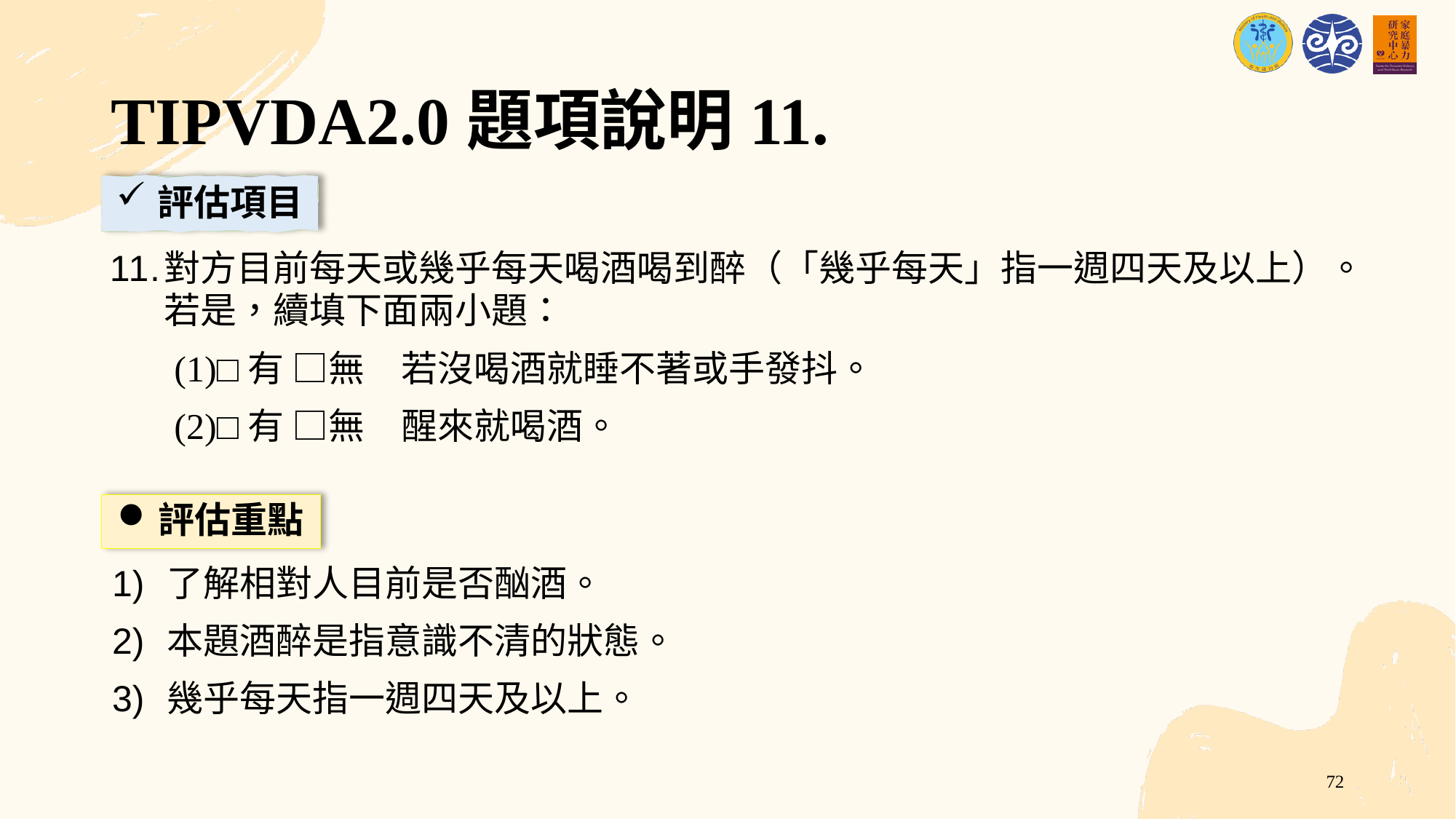

# TIPVDA2.0題項說明11.
評估項目
對方目前每天或幾乎每天喝酒喝到醉（「幾乎每天」指一週四天及以上）。若是，續填下面兩小題：
(1)□有 □無　若沒喝酒就睡不著或手發抖。
(2)□有 □無　醒來就喝酒。
評估重點
了解相對人目前是否酗酒。
本題酒醉是指意識不清的狀態。
幾乎每天指一週四天及以上。
72